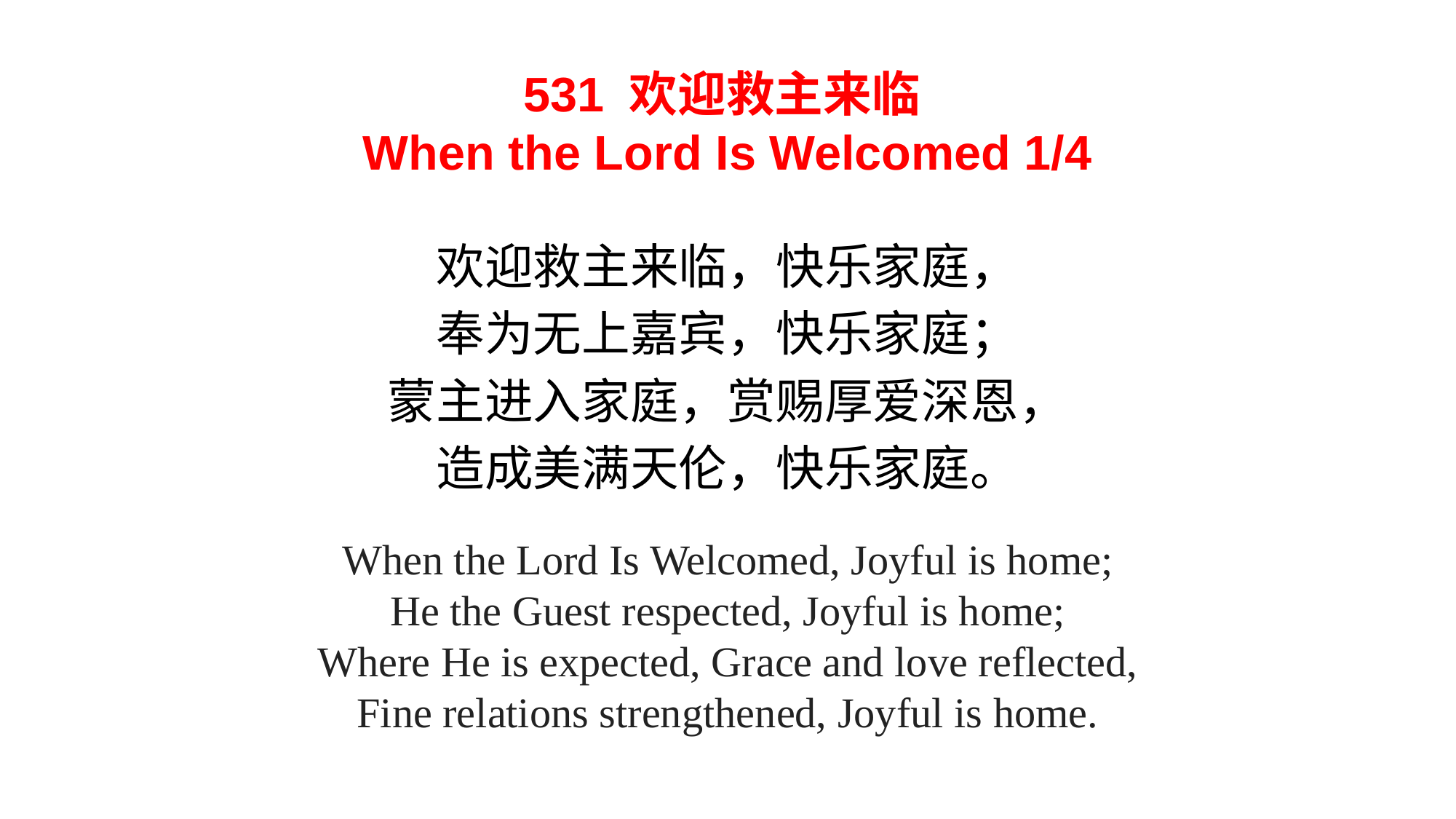

531 欢迎救主来临
When the Lord Is Welcomed 1/4
欢迎救主来临，快乐家庭，
奉为无上嘉宾，快乐家庭；
蒙主进入家庭，赏赐厚爱深恩，
造成美满天伦，快乐家庭。

When the Lord Is Welcomed, Joyful is home;
He the Guest respected, Joyful is home;
Where He is expected, Grace and love reflected,
Fine relations strengthened, Joyful is home.